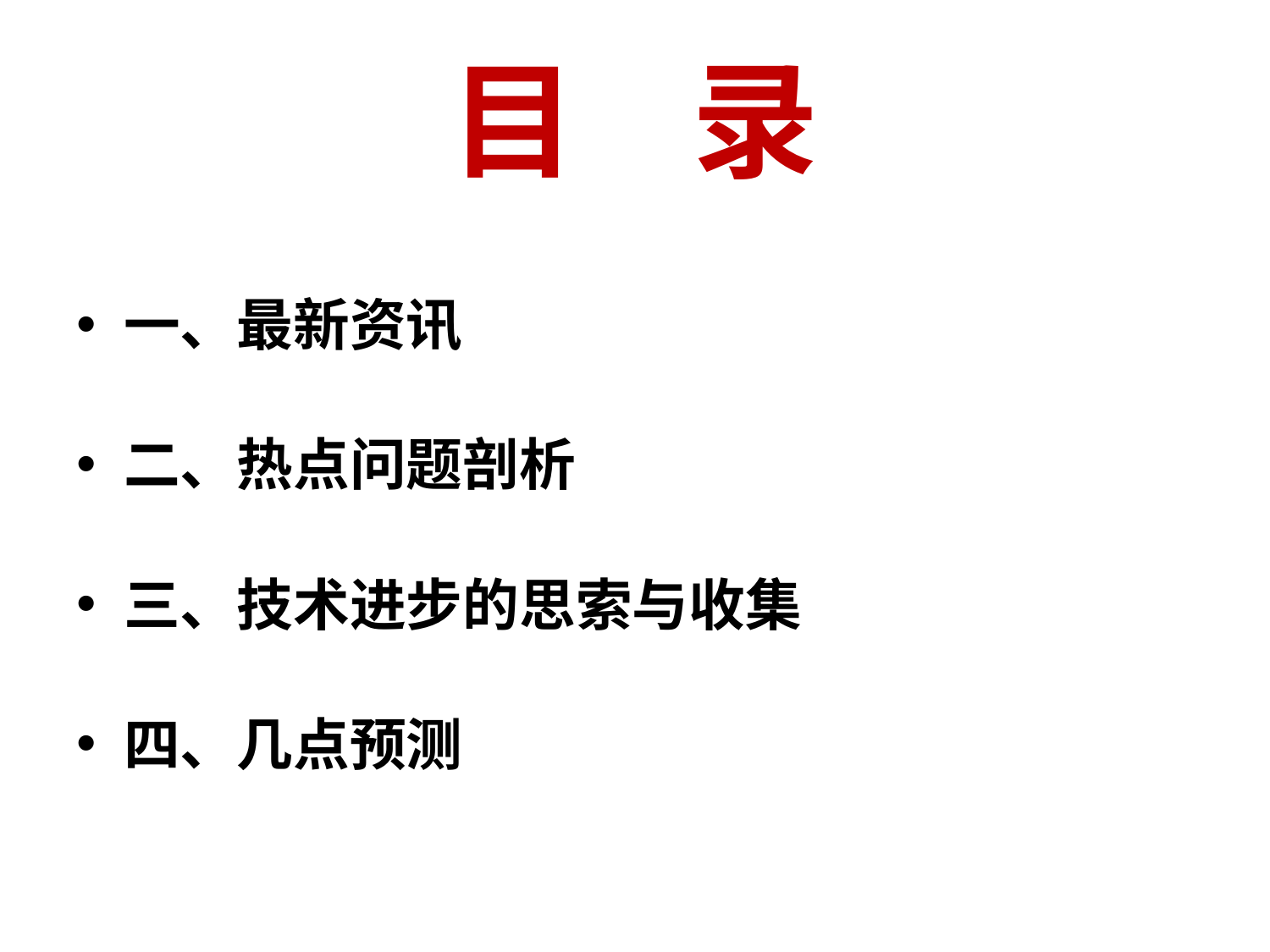

# 目    录
一、最新资讯
二、热点问题剖析
三、技术进步的思索与收集
四、几点预测